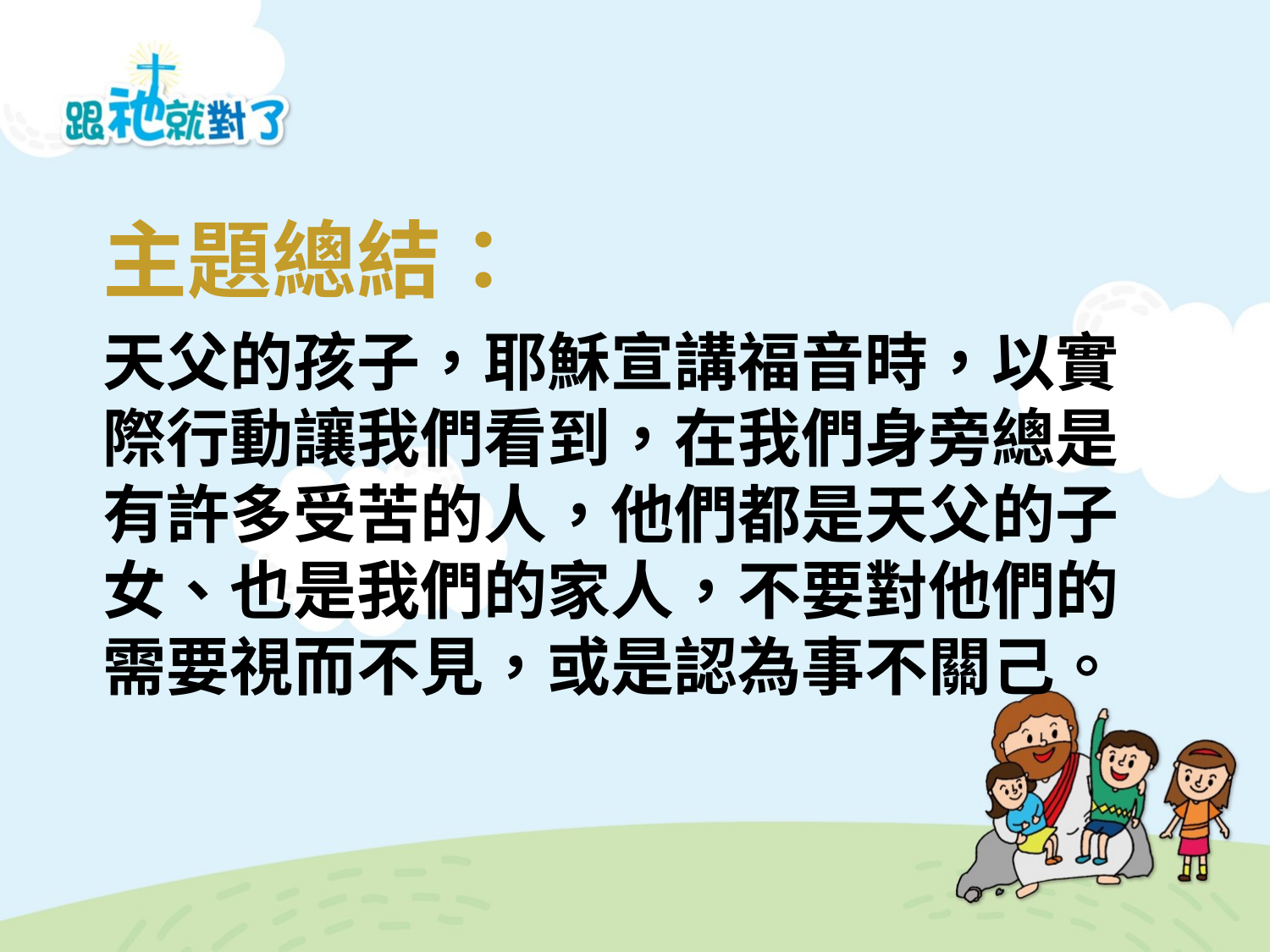

主題總結：
天父的孩子，耶穌宣講福音時，以實際行動讓我們看到，在我們身旁總是有許多受苦的人，他們都是天父的子女、也是我們的家人，不要對他們的需要視而不見，或是認為事不關己。